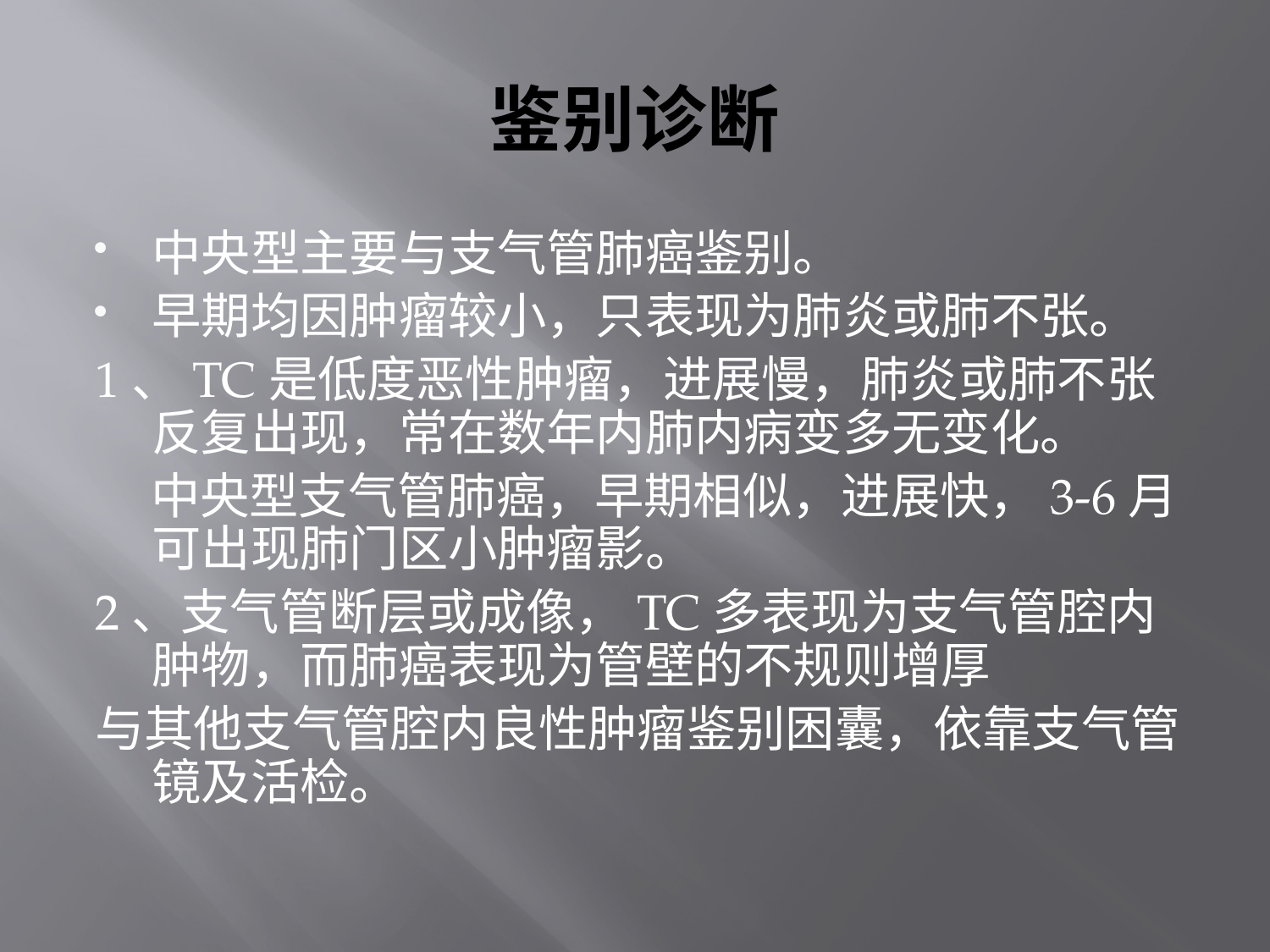

# 鉴别诊断
中央型主要与支气管肺癌鉴别。
早期均因肿瘤较小，只表现为肺炎或肺不张。
1、TC是低度恶性肿瘤，进展慢，肺炎或肺不张反复出现，常在数年内肺内病变多无变化。
    中央型支气管肺癌，早期相似，进展快，3-6月可出现肺门区小肿瘤影。
2、支气管断层或成像，TC多表现为支气管腔内肿物，而肺癌表现为管壁的不规则增厚
与其他支气管腔内良性肿瘤鉴别困囊，依靠支气管镜及活检。